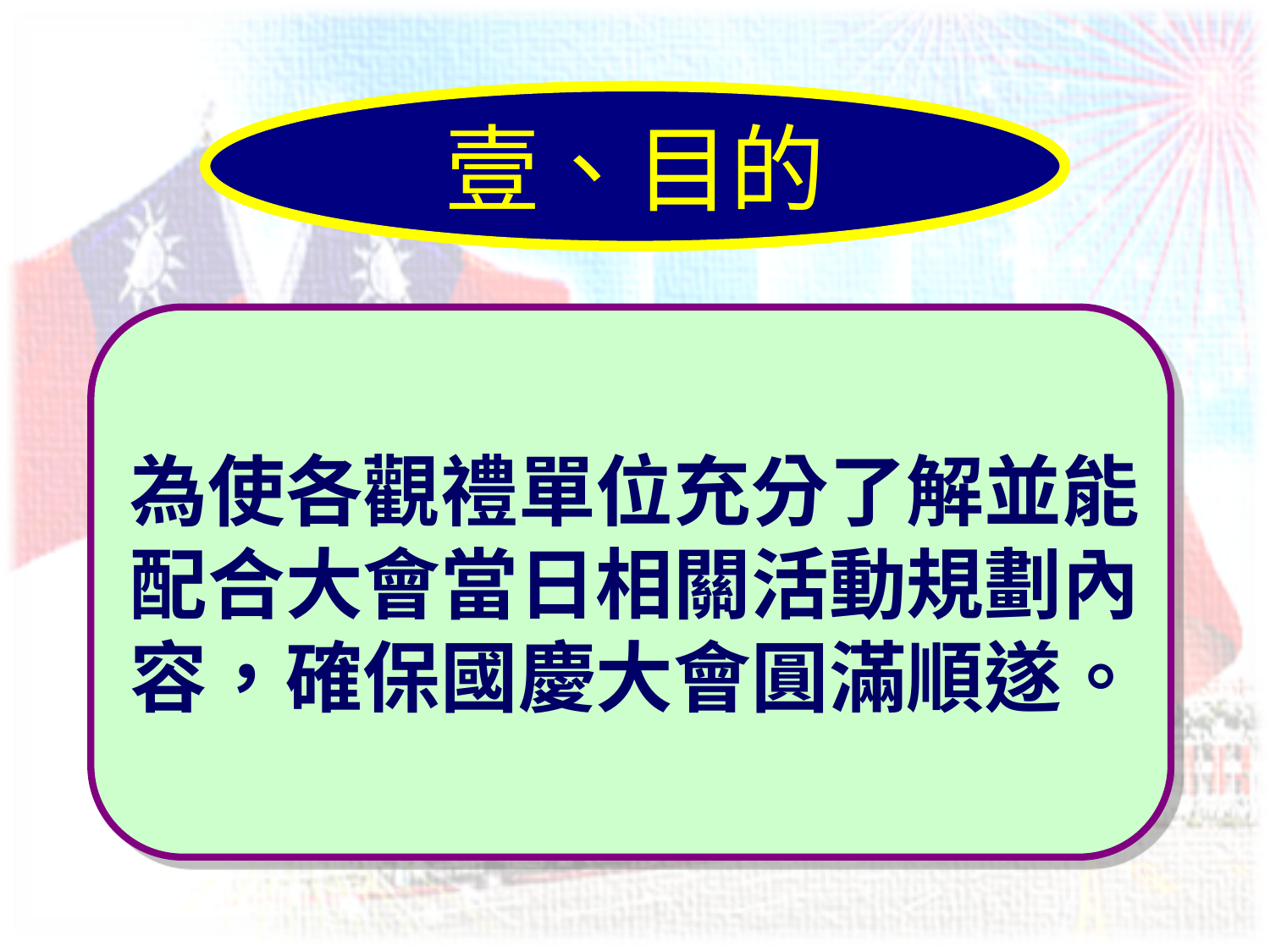

壹、目的
為使各觀禮單位充分了解並能
配合大會當日相關活動規劃內
容，確保國慶大會圓滿順遂。